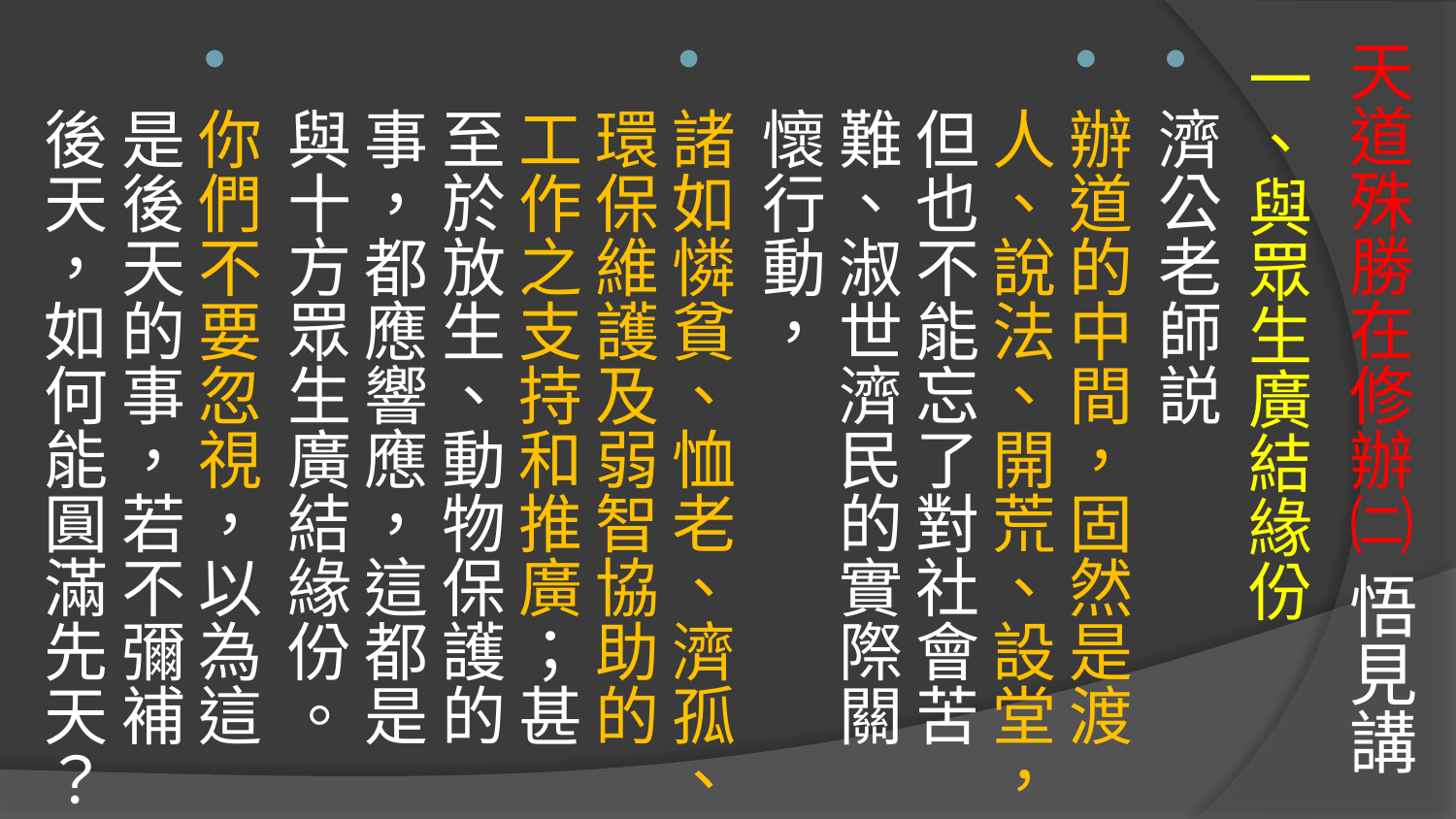

# 天道殊勝在修辦㈡ 悟見講
一、與眾生廣結緣份
濟公老師説
辦道的中間，固然是渡人、說法、開荒、設堂，但也不能忘了對社會苦難、淑世濟民的實際關懷行動，
諸如憐貧、恤老、濟孤、環保維護及弱智協助的工作之支持和推廣；甚至於放生、動物保護的事，都應響應，這都是與十方眾生廣結緣份。
你們不要忽視，以為這是後天的事，若不彌補後天，如何能圓滿先天？